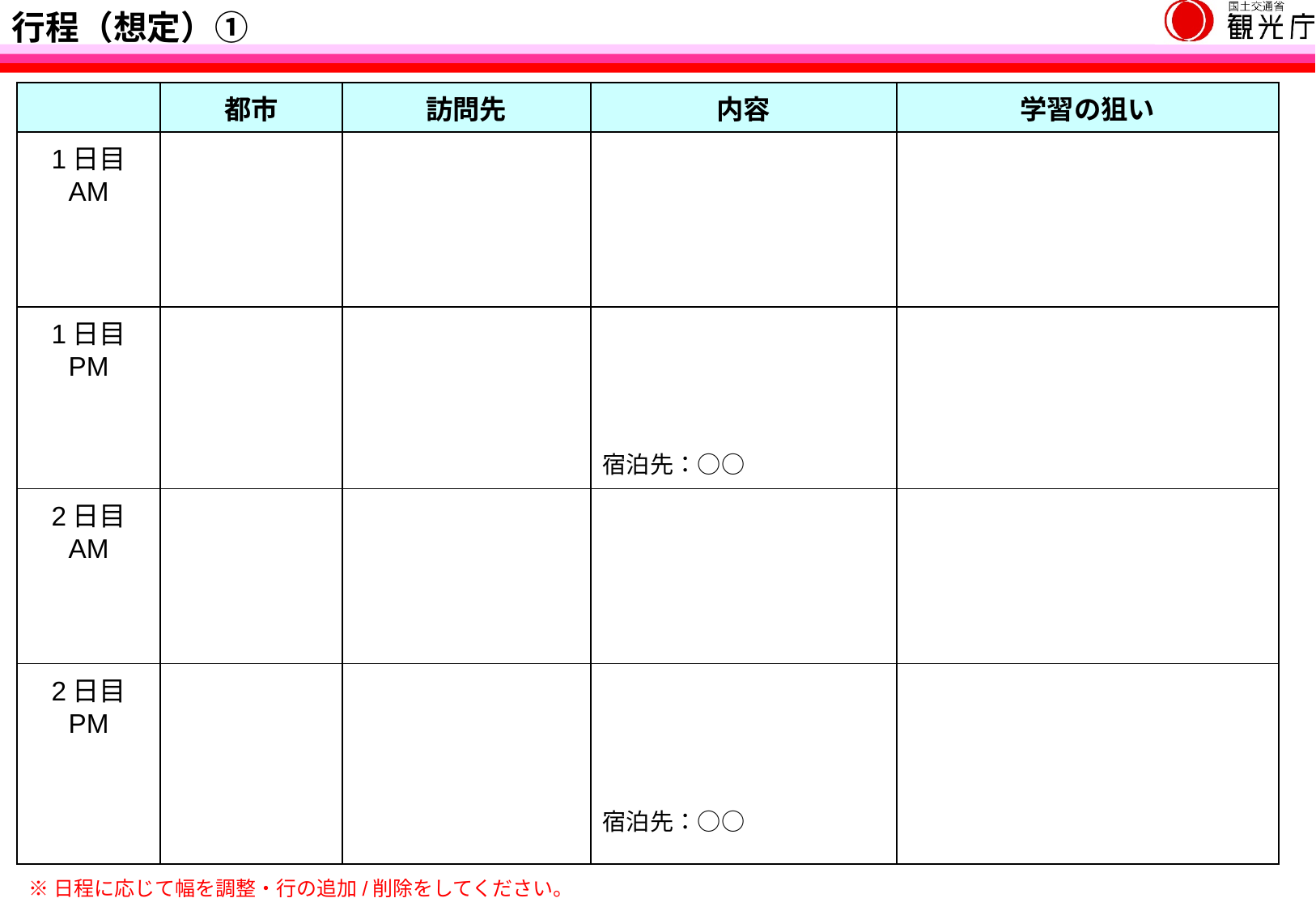

行程（想定）①
|  | 都市 | 訪問先 | 内容 | 学習の狙い |
| --- | --- | --- | --- | --- |
| 1日目 AM |  |  |  |  |
| 1日目 PM |  |  | 宿泊先：○○ |  |
| 2日目 AM |  |  |  |  |
| 2日目 PM |  |  | 宿泊先：○○ |  |
※日程に応じて幅を調整・行の追加/削除をしてください。